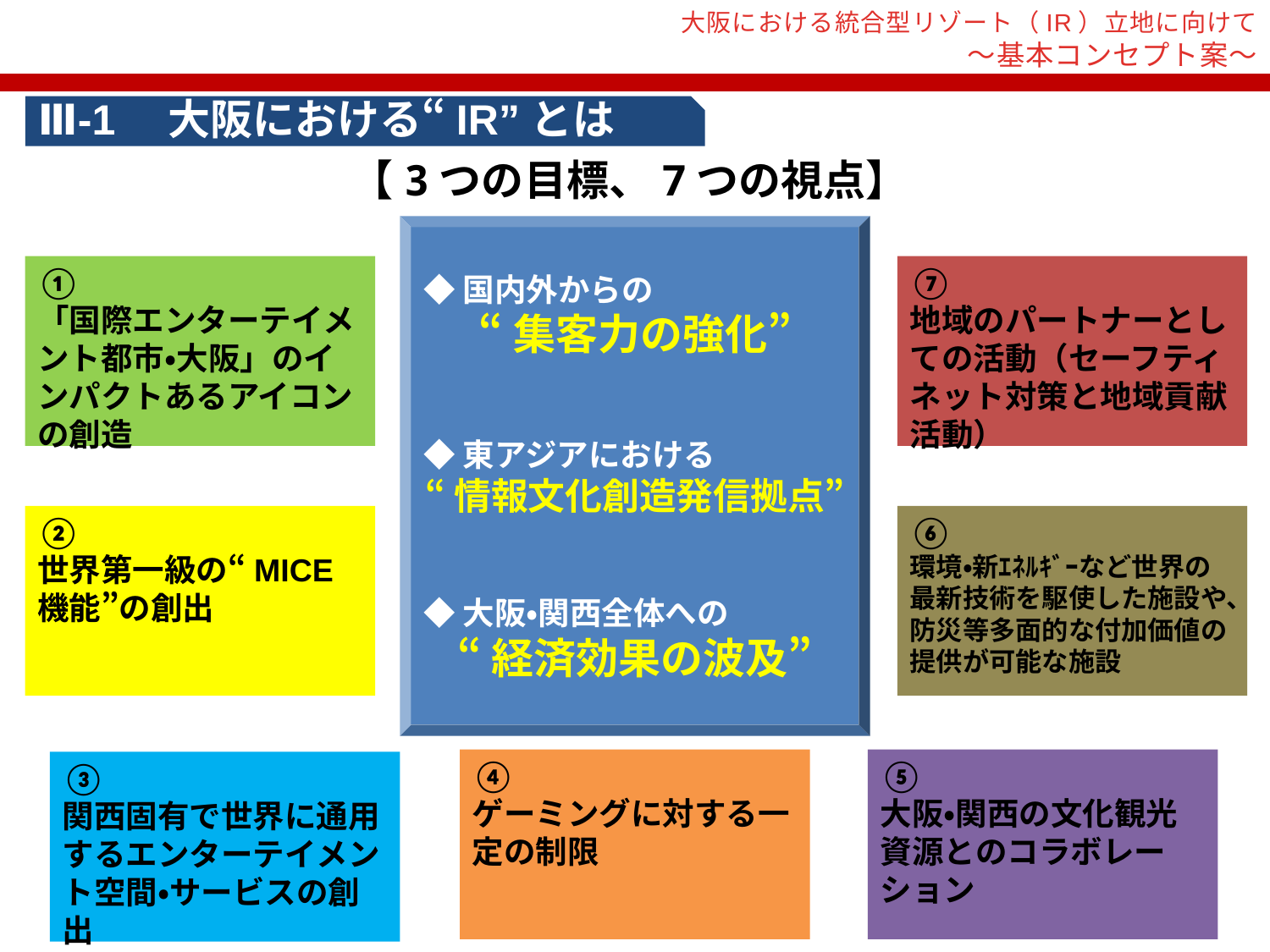

大阪における統合型リゾート（IR）立地に向けて
～基本コンセプト案～
Ⅲ-1　大阪における“IR”とは
【3つの目標、7つの視点】
◆国内外からの
“集客力の強化”

◆東アジアにおける
“情報文化創造発信拠点”

◆大阪・関西全体への
“経済効果の波及”
①
「国際エンターテイメント都市・大阪」のインパクトあるアイコンの創造
⑦
地域のパートナーとしての活動（セーフティネット対策と地域貢献活動）
②
世界第一級の“MICE機能”の創出
⑥
環境・新ｴﾈﾙｷﾞｰなど世界の最新技術を駆使した施設や、防災等多面的な付加価値の提供が可能な施設
④
ゲーミングに対する一定の制限
⑤
大阪・関西の文化観光資源とのコラボレーション
③
関西固有で世界に通用するエンターテイメント空間・サービスの創出